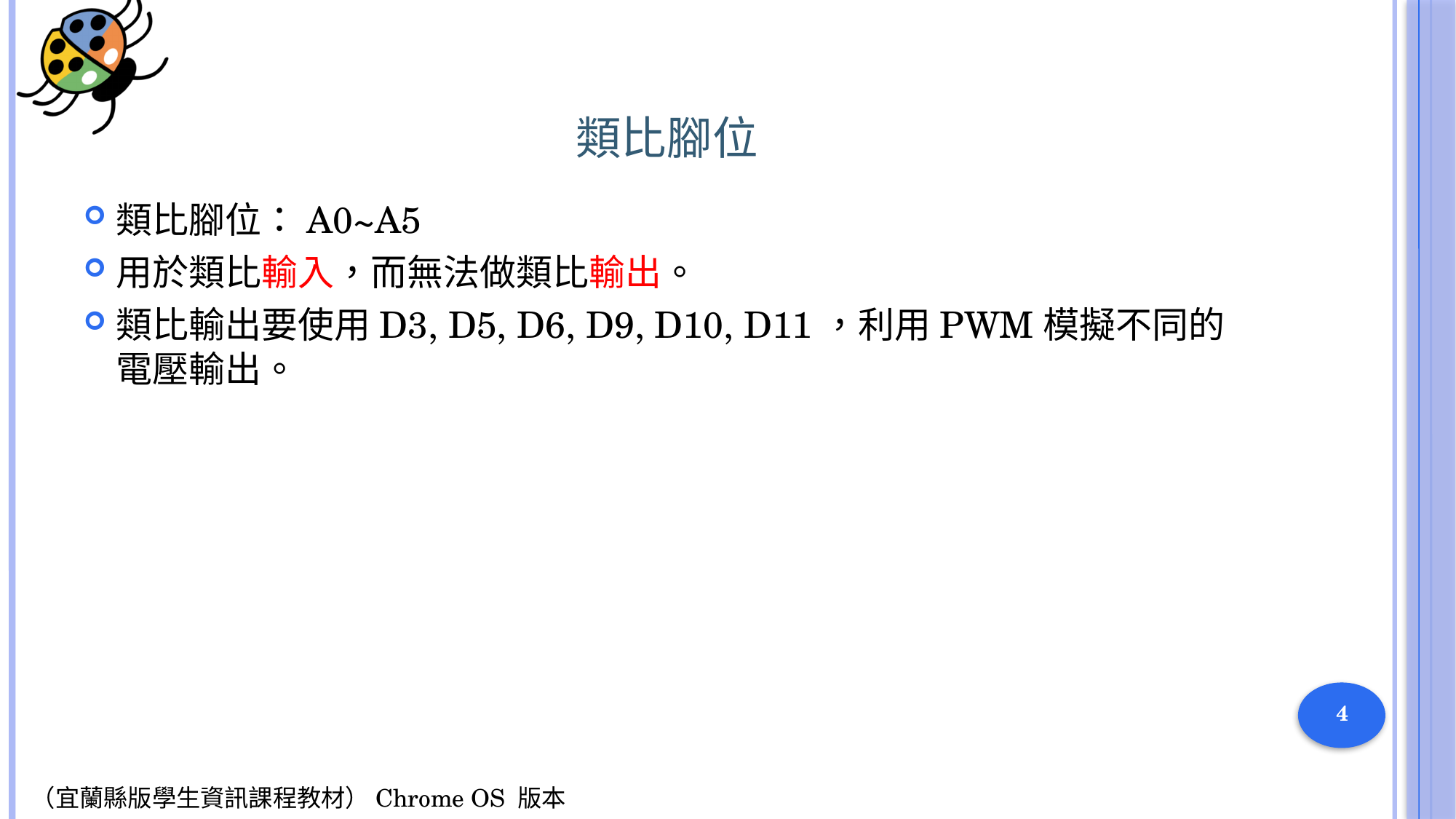

# 類比腳位
類比腳位：A0~A5
用於類比輸入，而無法做類比輸出。
類比輸出要使用D3, D5, D6, D9, D10, D11，利用PWM模擬不同的電壓輸出。

4